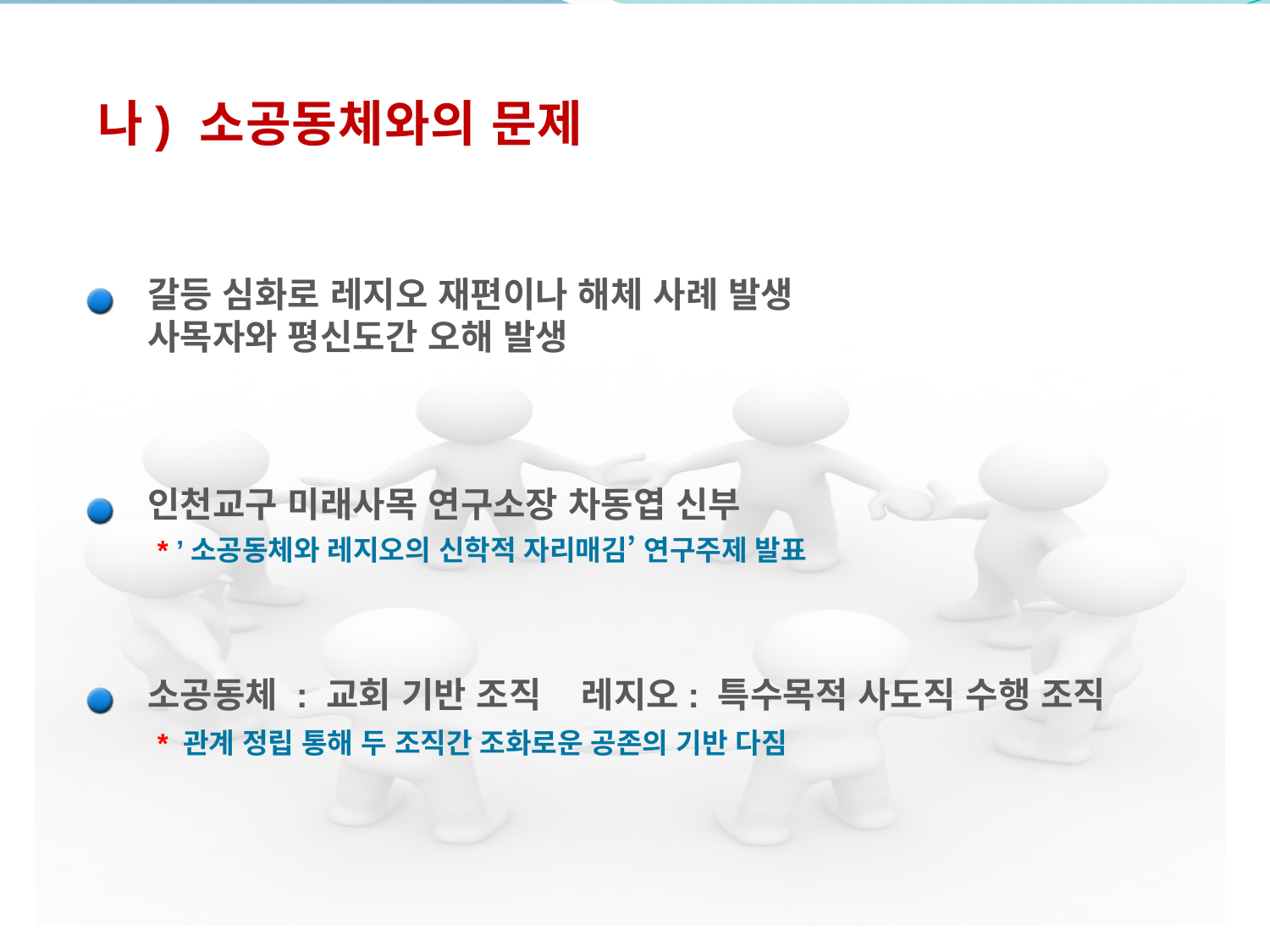

나) 소공동체와의 문제
갈등 심화로 레지오 재편이나 해체 사례 발생
사목자와 평신도간 오해 발생

인천교구 미래사목 연구소장 차동엽 신부

* ’소공동체와 레지오의 신학적 자리매김’ 연구주제 발표
소공동체 : 교회 기반 조직    레지오: 특수목적 사도직 수행 조직

* 관계 정립 통해 두 조직간 조화로운 공존의 기반 다짐